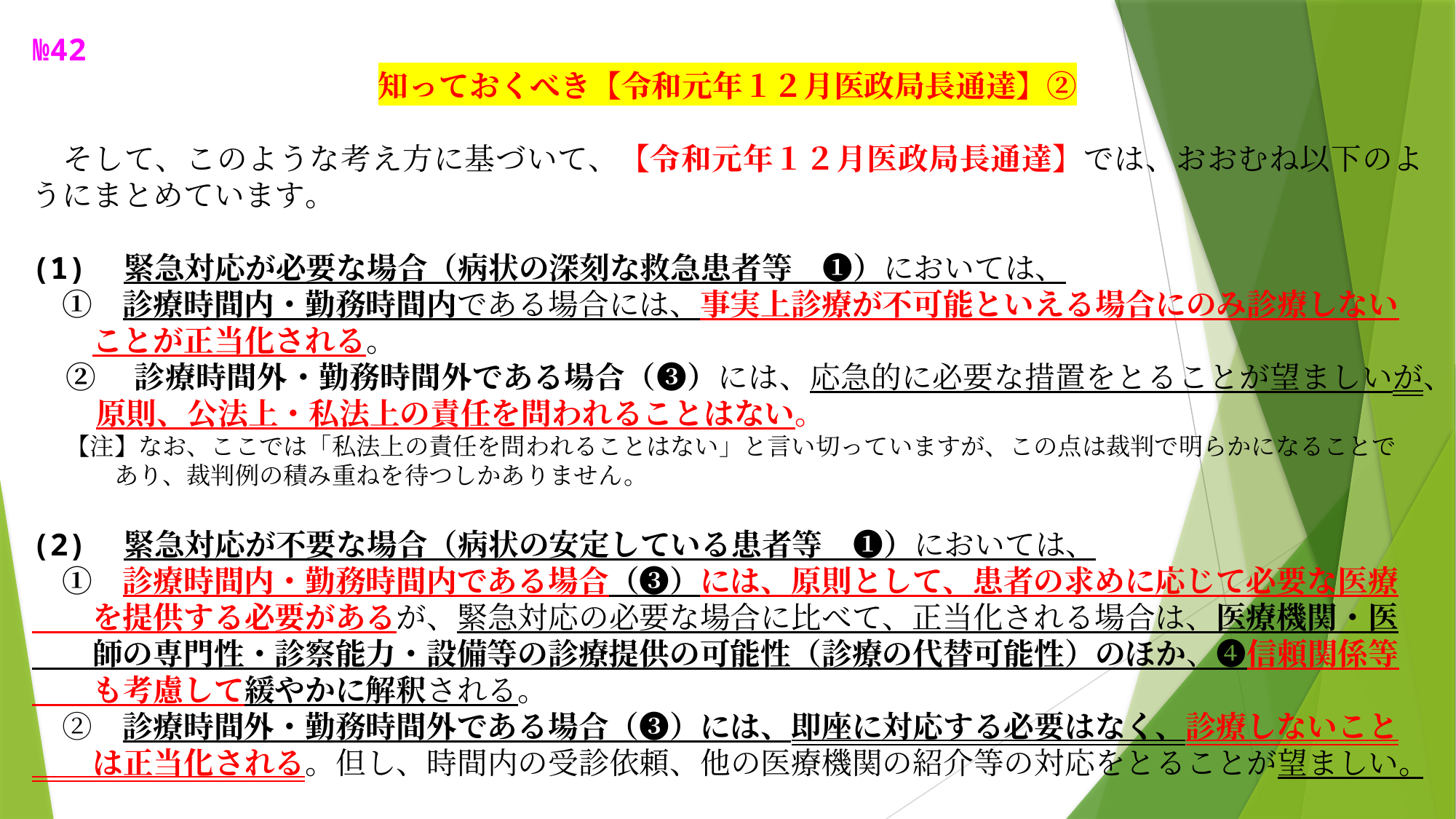

№42
知っておくべき【令和元年１２月医政局長通達】②

　そして、このような考え方に基づいて、【令和元年１２月医政局長通達】では、おおむね以下のようにまとめています。

(1)　緊急対応が必要な場合（病状の深刻な救急患者等　❶）においては、
　①　診療時間内・勤務時間内である場合には、事実上診療が不可能といえる場合にのみ診療しない
　　ことが正当化される。
②　診療時間外・勤務時間外である場合（❸）には、応急的に必要な措置をとることが望ましいが、
　原則、公法上・私法上の責任を問われることはない。
【注】なお、ここでは「私法上の責任を問われることはない」と言い切っていますが、この点は裁判で明らかになることで
　　あり、裁判例の積み重ねを待つしかありません。

(2)　緊急対応が不要な場合（病状の安定している患者等　❶）においては、
　①　診療時間内・勤務時間内である場合（❸）には、原則として、患者の求めに応じて必要な医療
　　を提供する必要があるが、緊急対応の必要な場合に比べて、正当化される場合は、医療機関・医
　　師の専門性・診察能力・設備等の診療提供の可能性（診療の代替可能性）のほか、❹信頼関係等
　　も考慮して緩やかに解釈される。
　②　診療時間外・勤務時間外である場合（❸）には、即座に対応する必要はなく、診療しないこと
　　は正当化される。但し、時間内の受診依頼、他の医療機関の紹介等の対応をとることが望ましい。